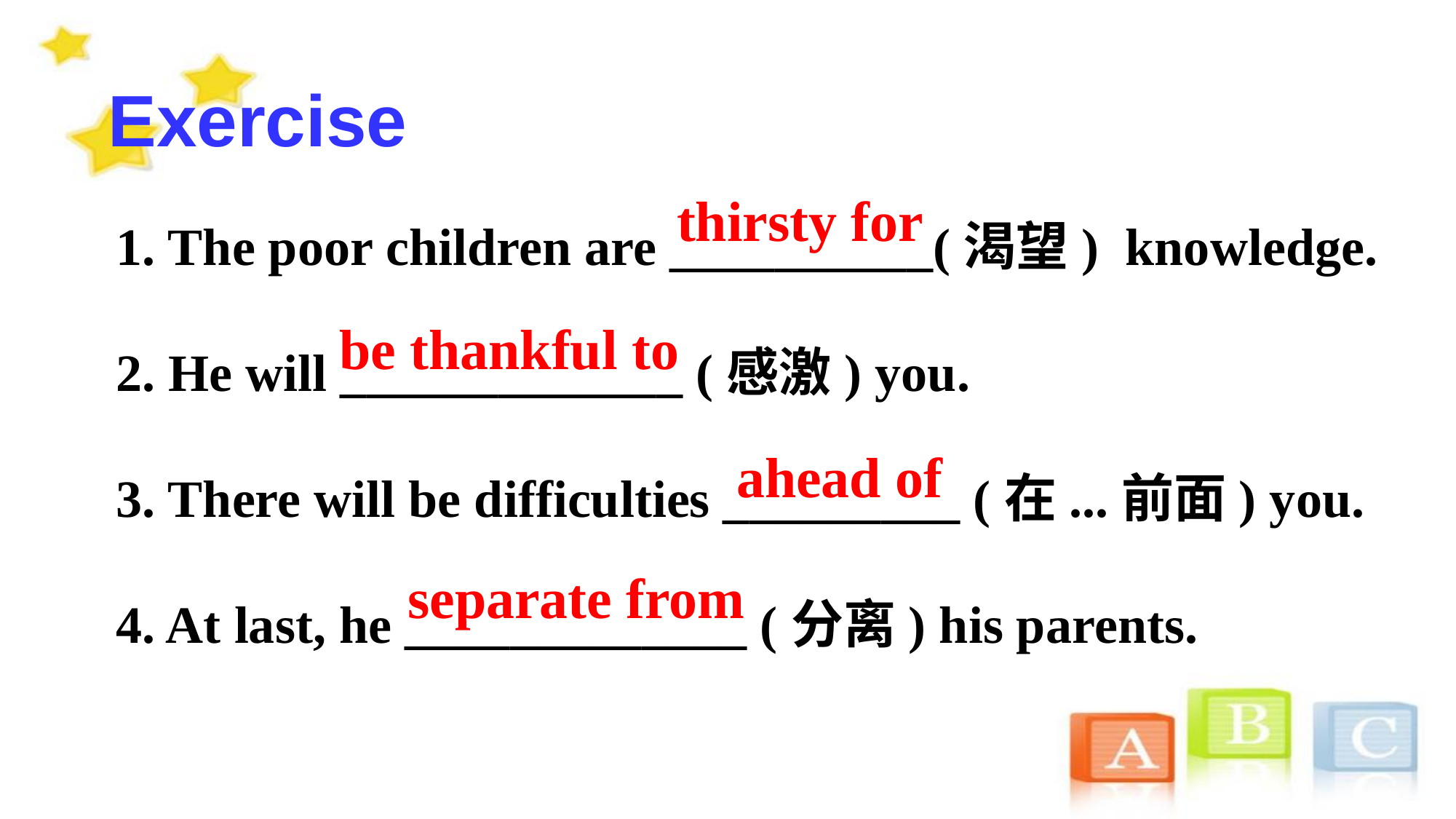

Exercise
1. The poor children are __________(渴望)  knowledge.
2. He will _____________ (感激) you.
3. There will be difficulties _________ (在...前面) you.
4. At last, he _____________ (分离) his parents.
thirsty for
be thankful to
ahead of
separate from